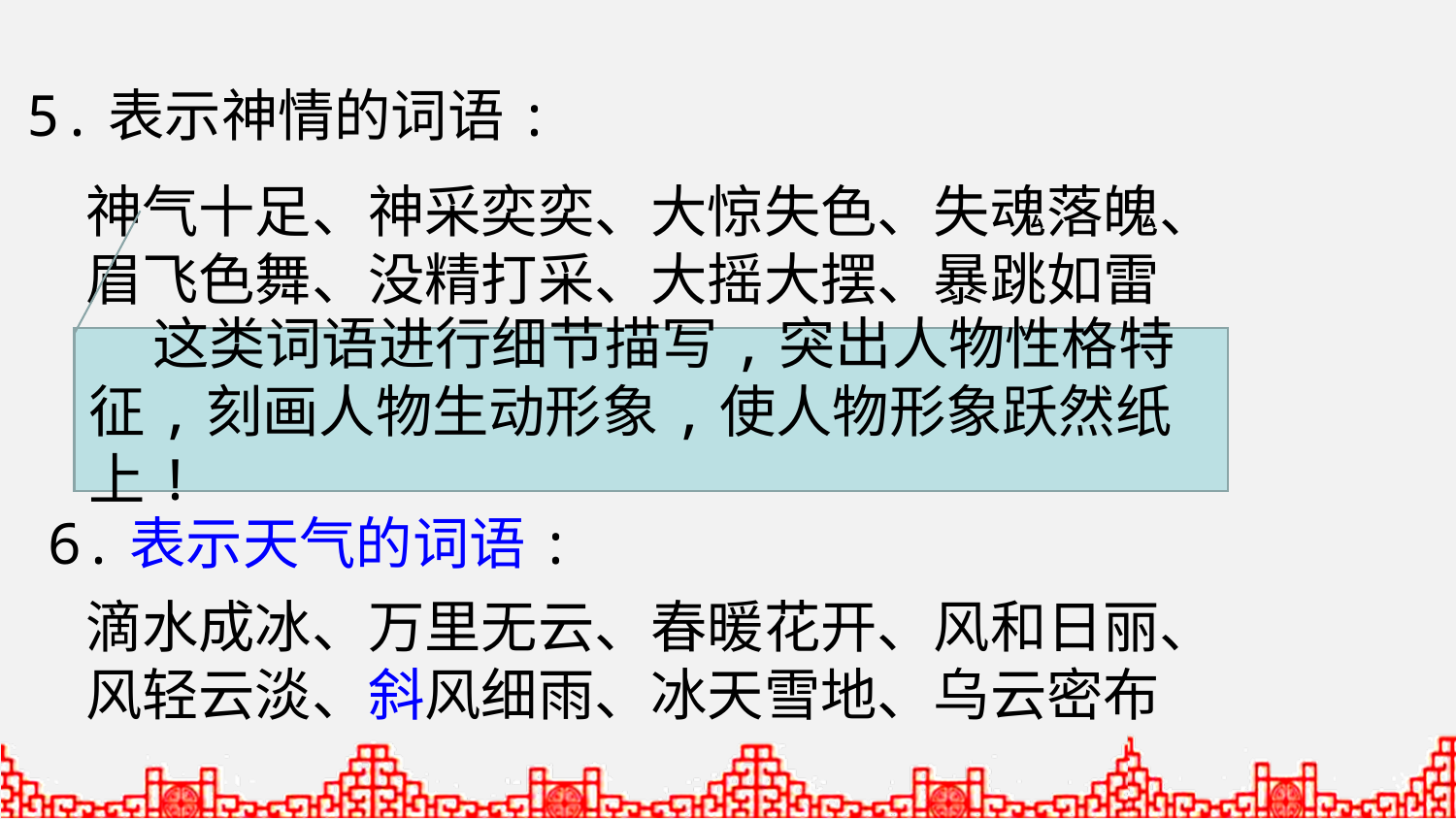

5.表示神情的词语:
神气十足、神采奕奕、大惊失色、失魂落魄、
眉飞色舞、没精打采、大摇大摆、暴跳如雷
    这类词语进行细节描写,突出人物性格特征,刻画人物生动形象,使人物形象跃然纸上!

6.表示天气的词语:
滴水成冰、万里无云、春暖花开、风和日丽、
风轻云淡、斜风细雨、冰天雪地、乌云密布